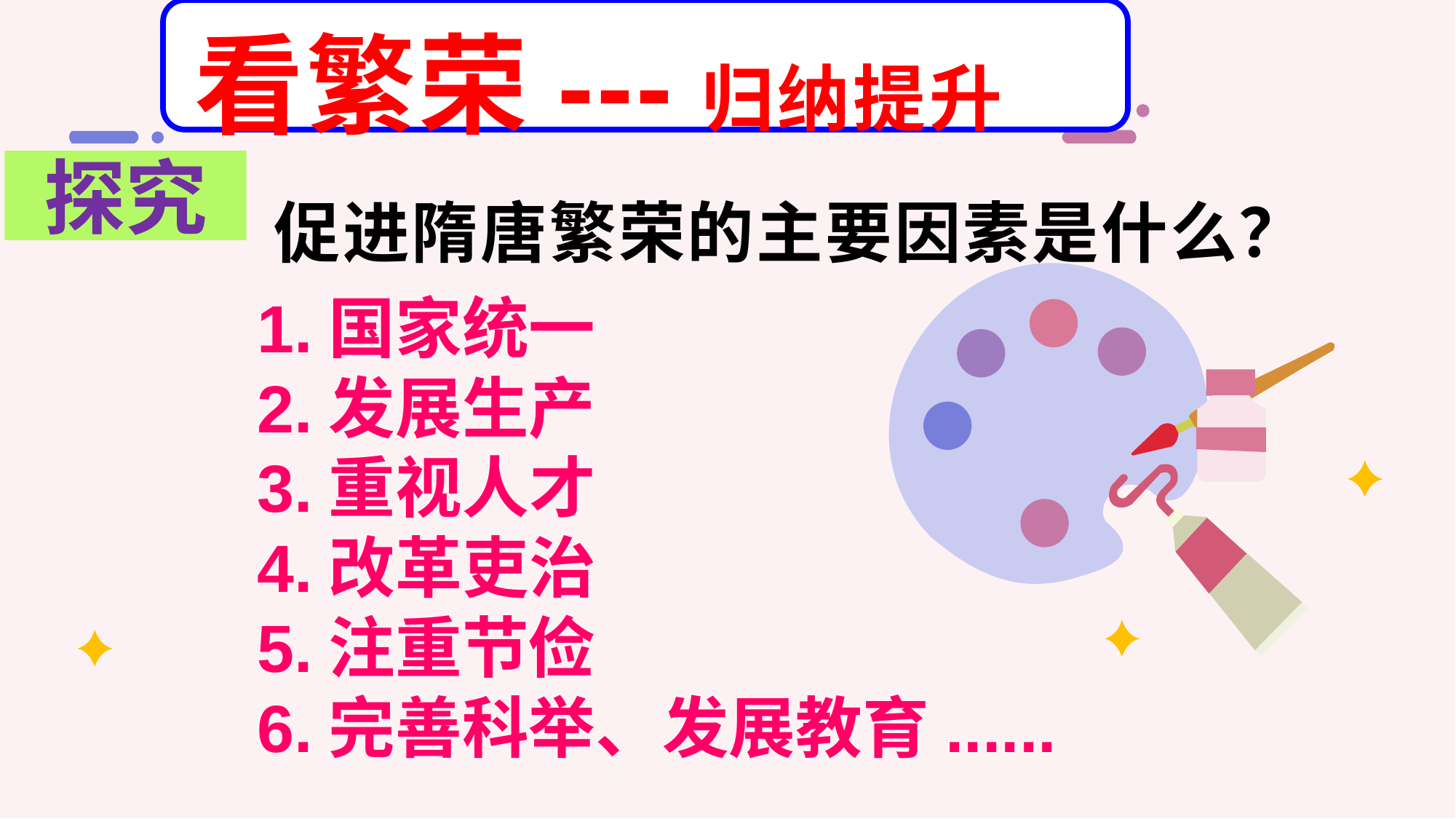

# 看繁荣---归纳提升
探究
促进隋唐繁荣的主要因素是什么？
1.国家统一
2.发展生产
3.重视人才
4.改革吏治
5.注重节俭
6.完善科举、发展教育......